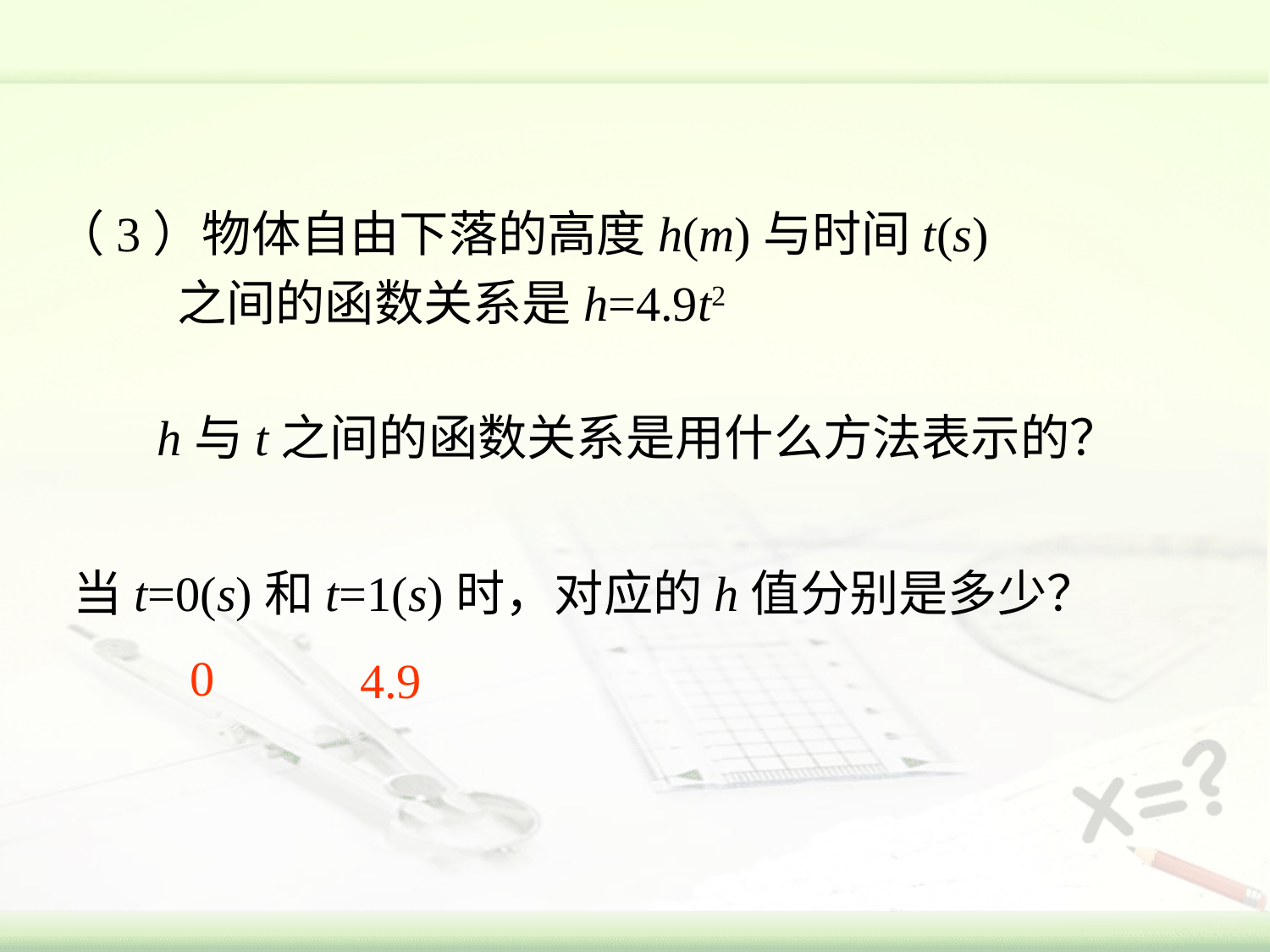

（3）物体自由下落的高度h(m)与时间t(s)
          之间的函数关系是h=4.9t2
h与t之间的函数关系是用什么方法表示的？
当t=0(s)和t=1(s)时，对应的h值分别是多少？
0
4.9